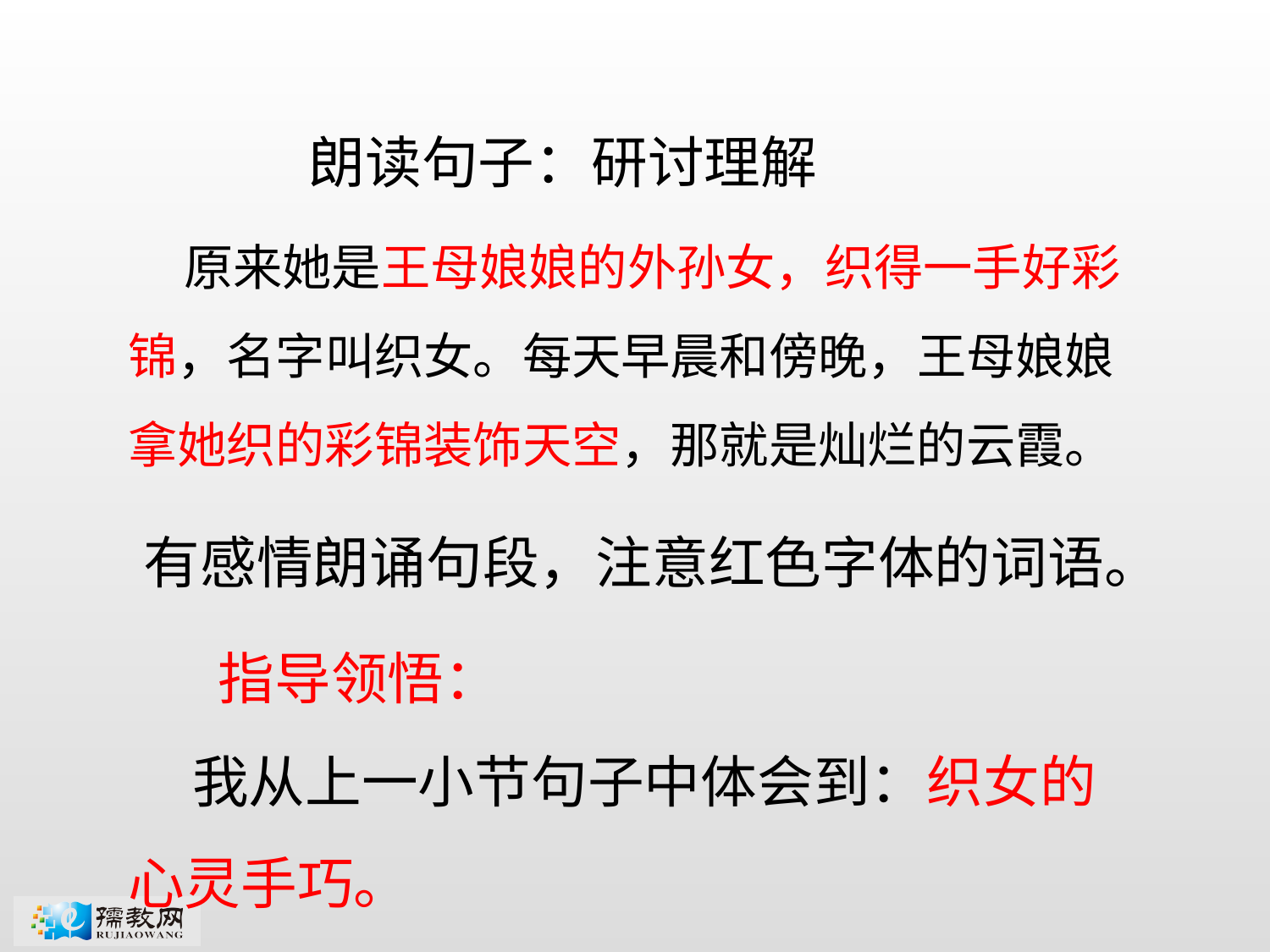

朗读句子：研讨理解
    原来她是王母娘娘的外孙女，织得一手好彩锦，名字叫织女。每天早晨和傍晚，王母娘娘拿她织的彩锦装饰天空，那就是灿烂的云霞。
有感情朗诵句段，注意红色字体的词语。
指导领悟：
    我从上一小节句子中体会到：织女的心灵手巧。